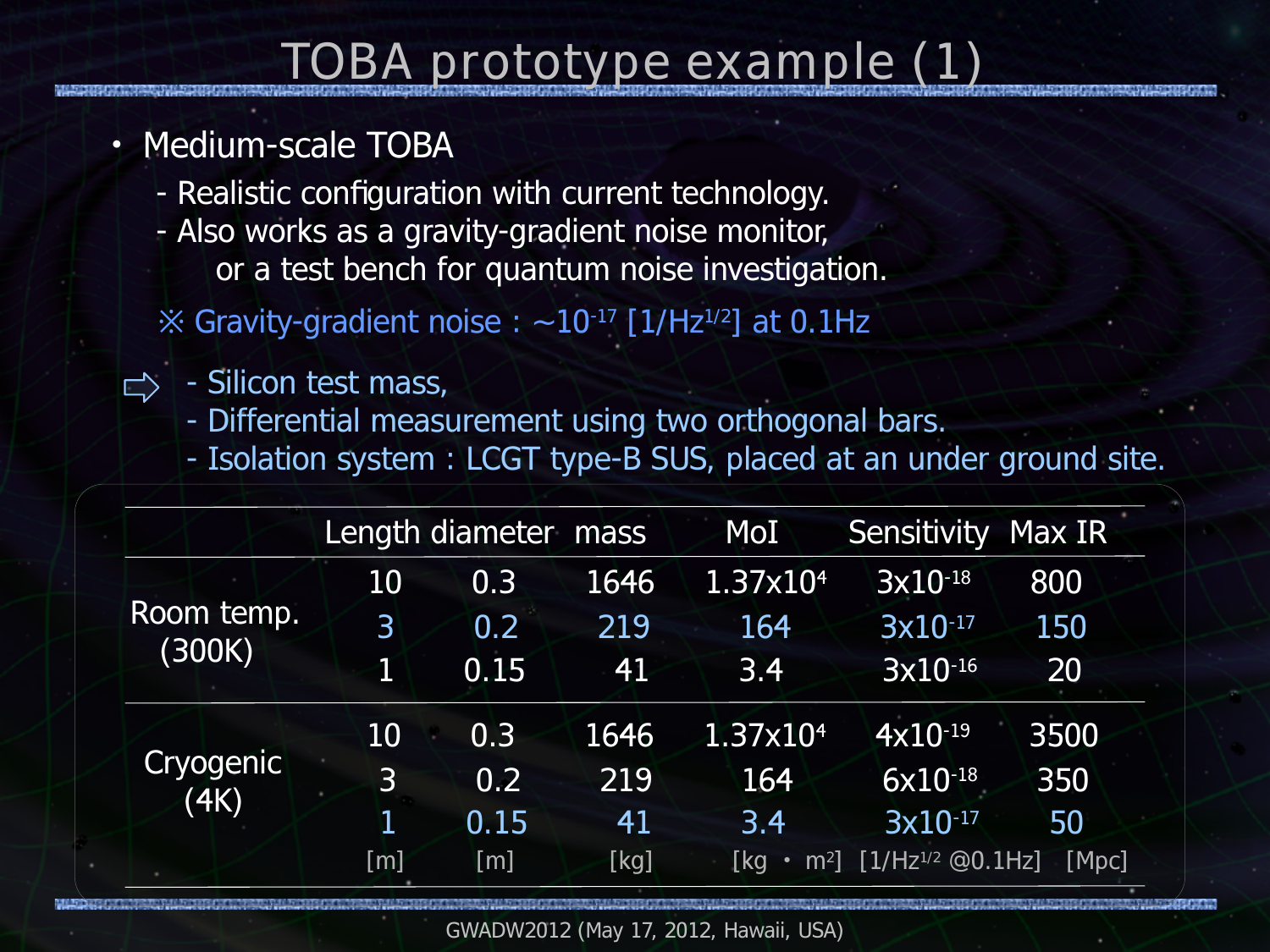

# TOBA prototype example (1)
・Medium-scale TOBA
- Realistic configuration with current technology.
- Also works as a gravity-gradient noise monitor,
      or a test bench for quantum noise investigation.
※ Gravity-gradient noise : ~10-17 [1/Hz1/2] at 0.1Hz
- Silicon test mass,
- Differential measurement using two orthogonal bars.
- Isolation system : LCGT type-B SUS, placed at an under ground site.

Length diameter  mass        MoI       Sensitivity  Max IR
10       0.3       1646     1.37x104     3x10-18      800
Room temp.
   (300K)
 3        0.2        219         164         3x10-17      150
 1       0.15         41         3.4          3x10-16       20
10       0.3       1646     1.37x104     4x10-19      3500
Cryogenic
    (4K)
 3        0.2        219         164         6x10-18      350
 1       0.15         41         3.4          3x10-17       50
[m]         [m]            [kg]          [kg・m2]  [1/Hz1/2 @0.1Hz]   [Mpc]
GWADW2012 (May 17, 2012, Hawaii, USA)